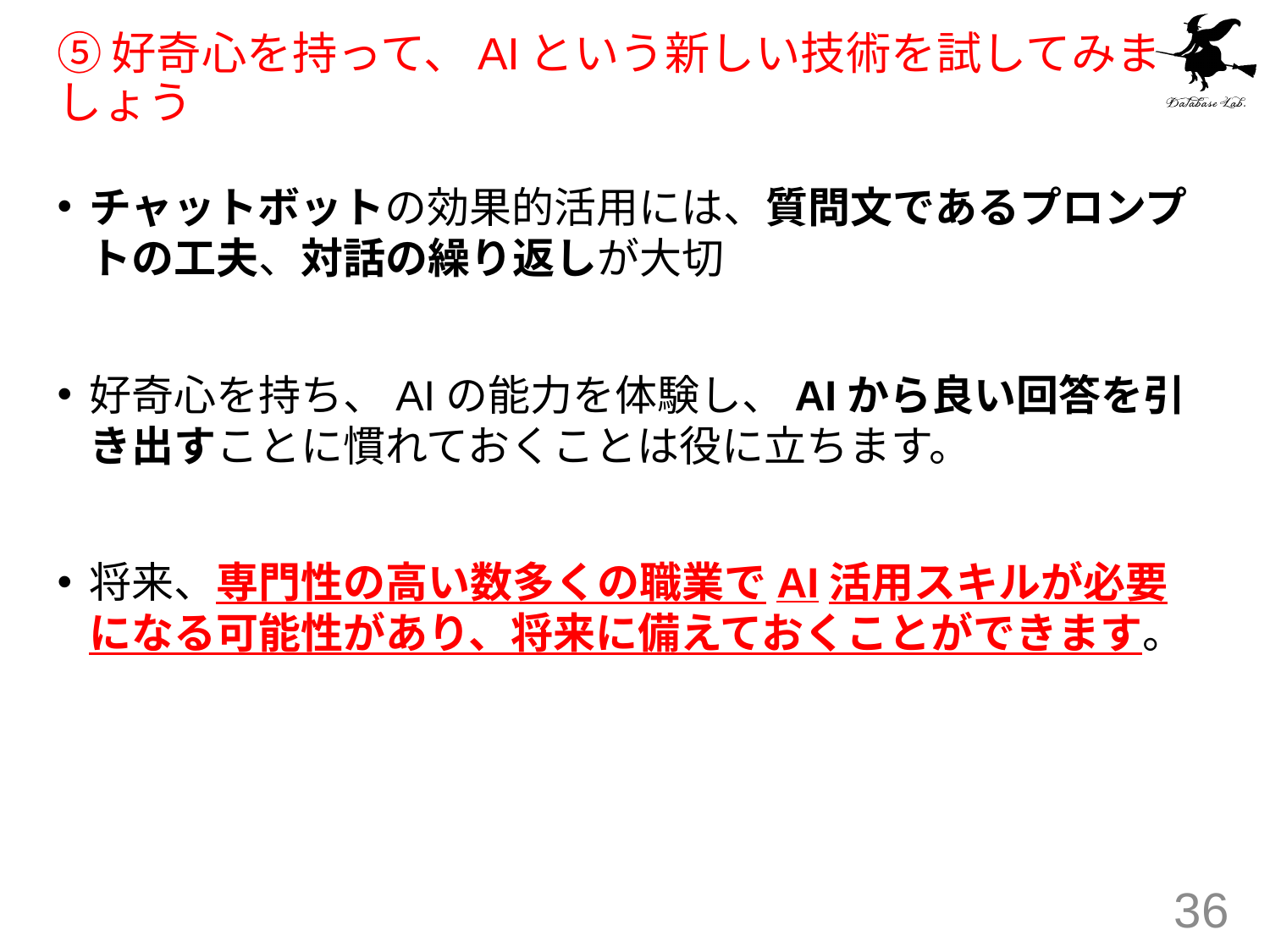

# ⑤好奇心を持って、AIという新しい技術を試してみましょう
チャットボットの効果的活用には、質問文であるプロンプトの工夫、対話の繰り返しが大切

好奇心を持ち、AIの能力を体験し、AIから良い回答を引き出すことに慣れておくことは役に立ちます。

将来、専門性の高い数多くの職業でAI活用スキルが必要になる可能性があり、将来に備えておくことができます。
36